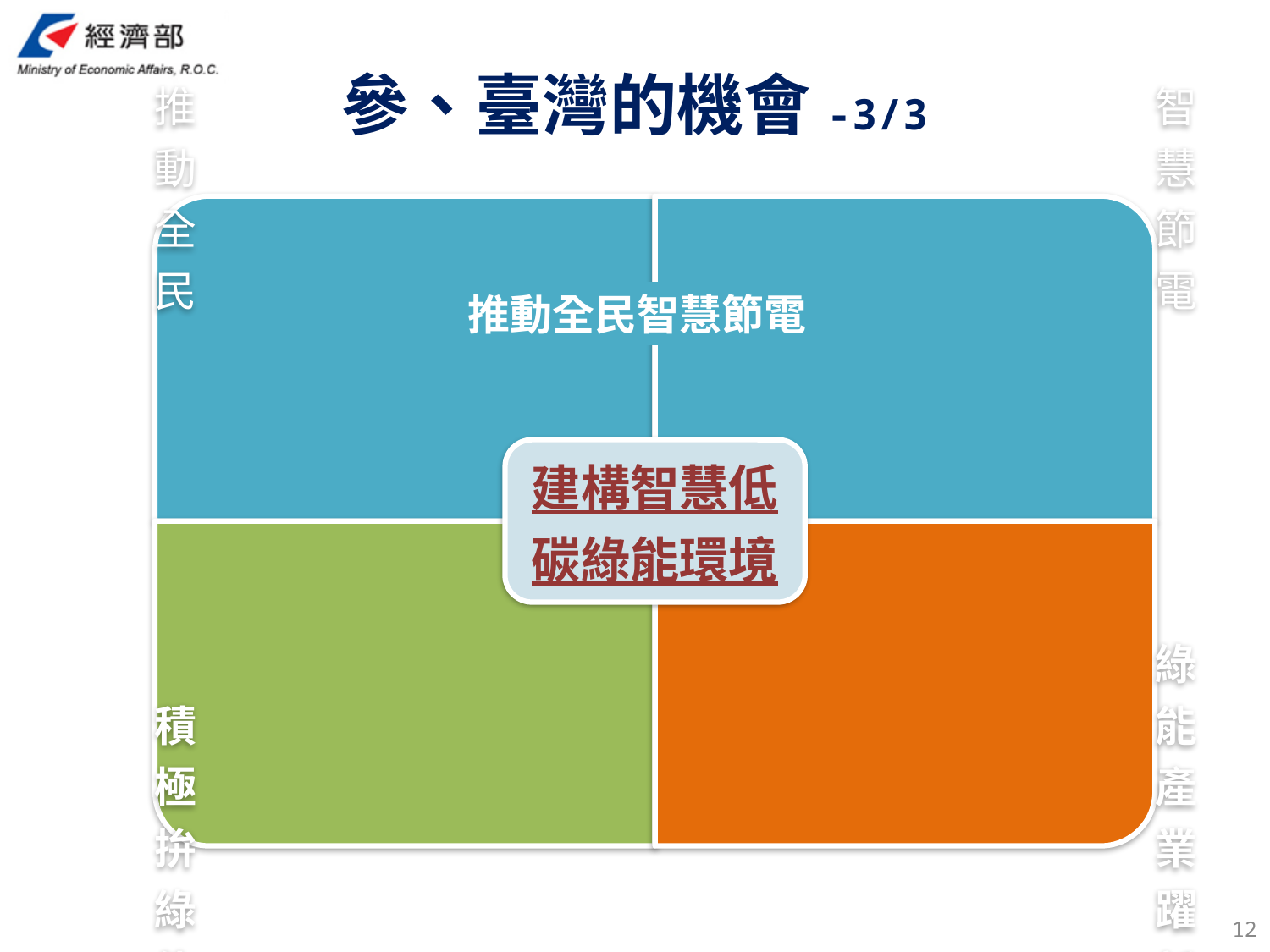

參、臺灣的機會-3/3
建構智慧低碳綠能環境
智慧節電
推動全民
推動全民智慧節電
12